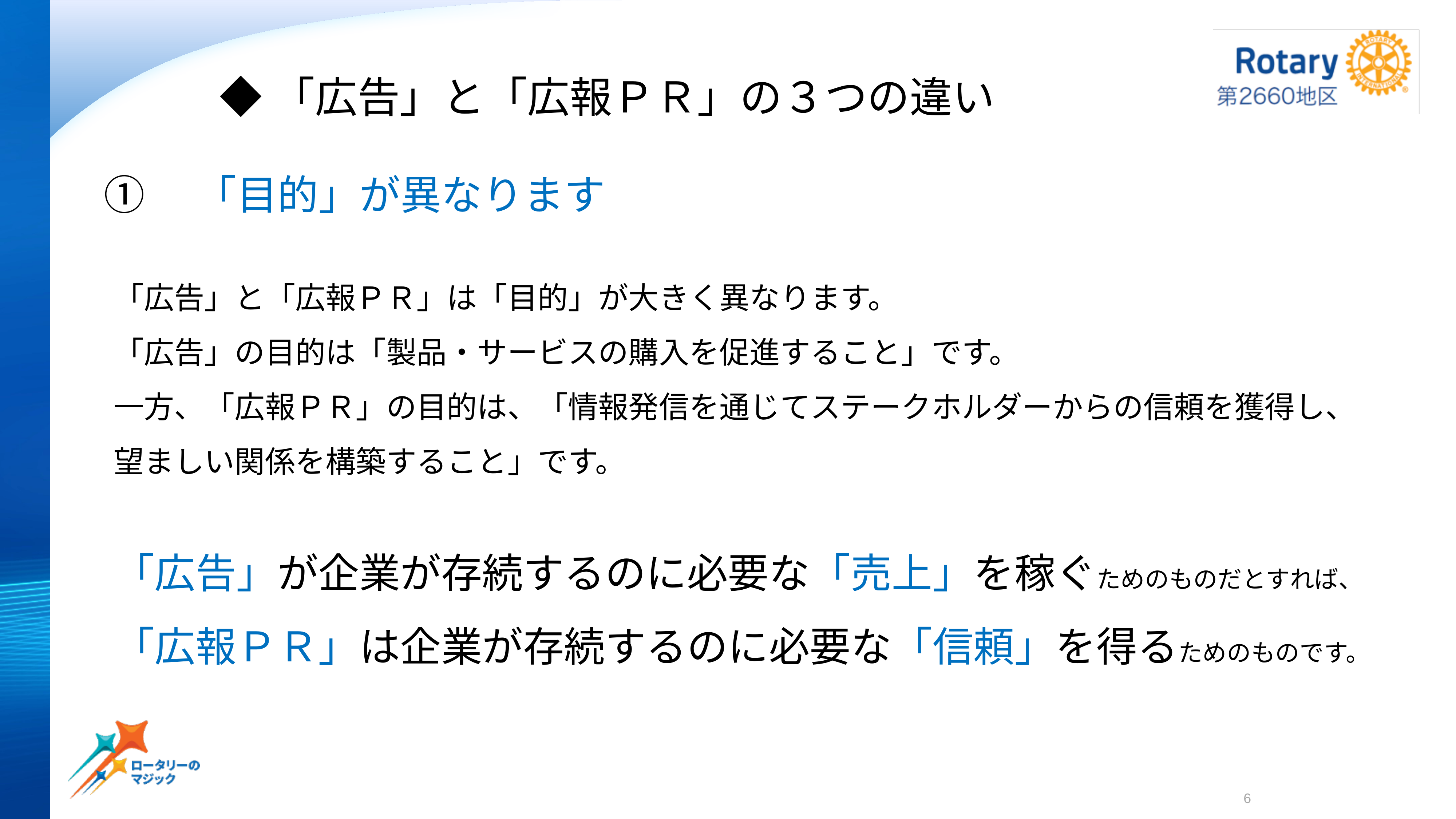

◆「広告」と「広報ＰＲ」の３つの違い
①　「目的」が異なります
「広告」と「広報ＰＲ」は「目的」が大きく異なります。
「広告」の目的は「製品・サービスの購入を促進すること」です。
一方、「広報ＰＲ」の目的は、「情報発信を通じてステークホルダーからの信頼を獲得し、
望ましい関係を構築すること」です。

「広告」が企業が存続するのに必要な「売上」を稼ぐためのものだとすれば、
「広報ＰＲ」は企業が存続するのに必要な「信頼」を得るためのものです。
6